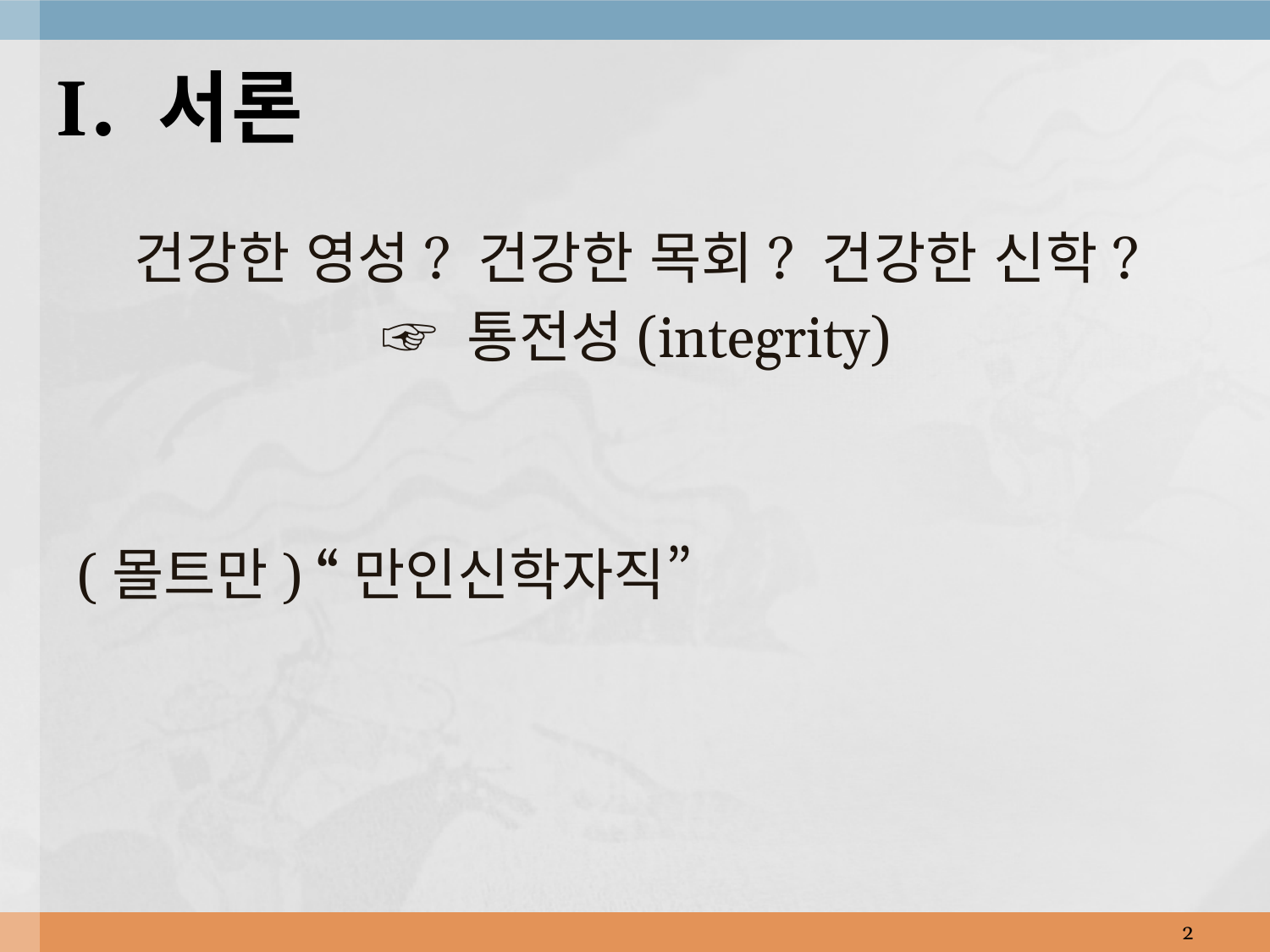

# I. 서론
건강한 영성? 건강한 목회? 건강한 신학?
☞ 통전성(integrity)

(몰트만) “만인신학자직”

2